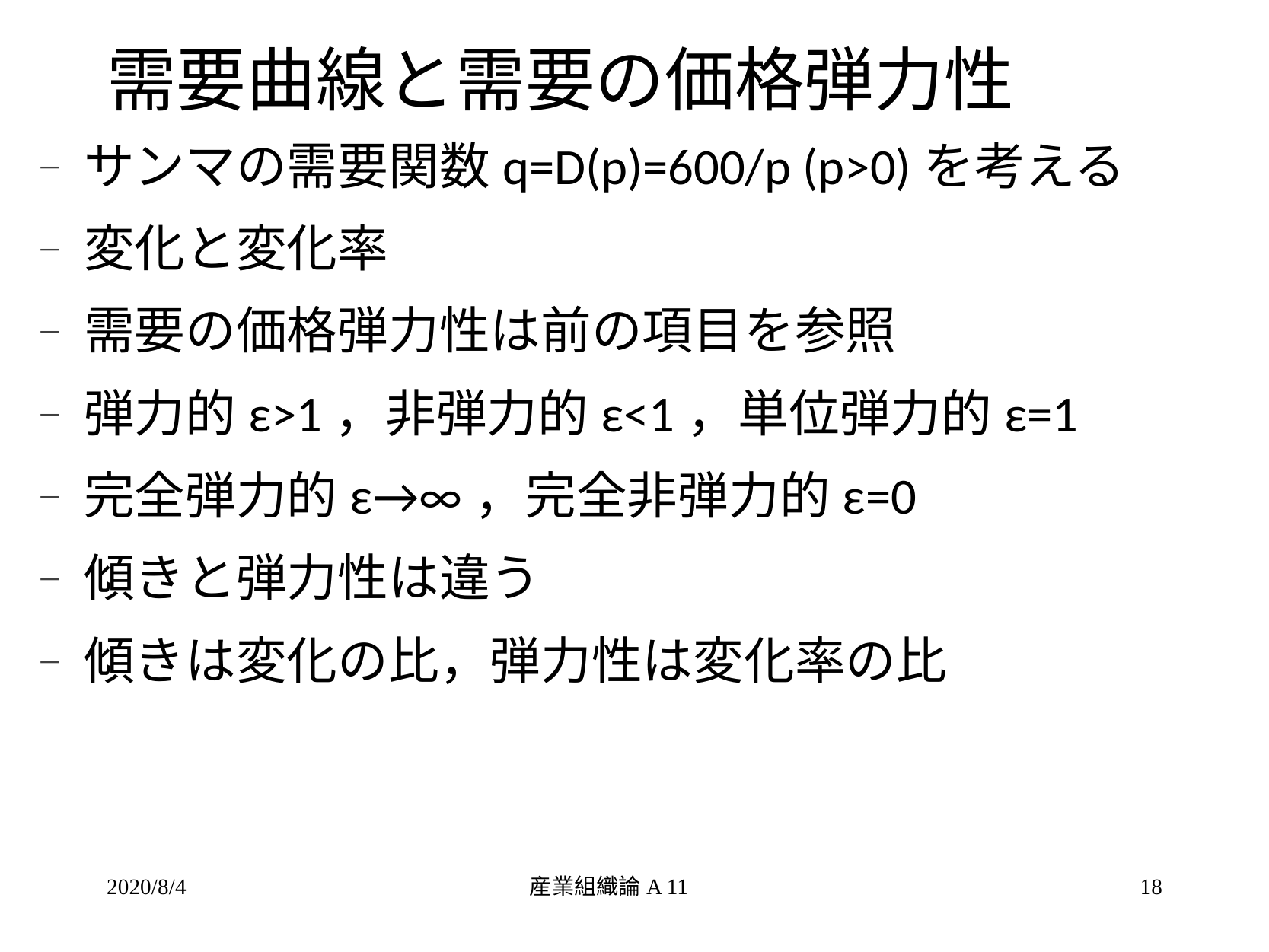

# 需要曲線と需要の価格弾力性
サンマの需要関数q=D(p)=600/p (p>0)を考える
変化と変化率
需要の価格弾力性は前の項目を参照
弾力的ε>1，非弾力的ε<1，単位弾力的ε=1
完全弾力的ε→∞，完全非弾力的ε=0
傾きと弾力性は違う
傾きは変化の比，弾力性は変化率の比

2020/8/4
産業組織論A 11
18